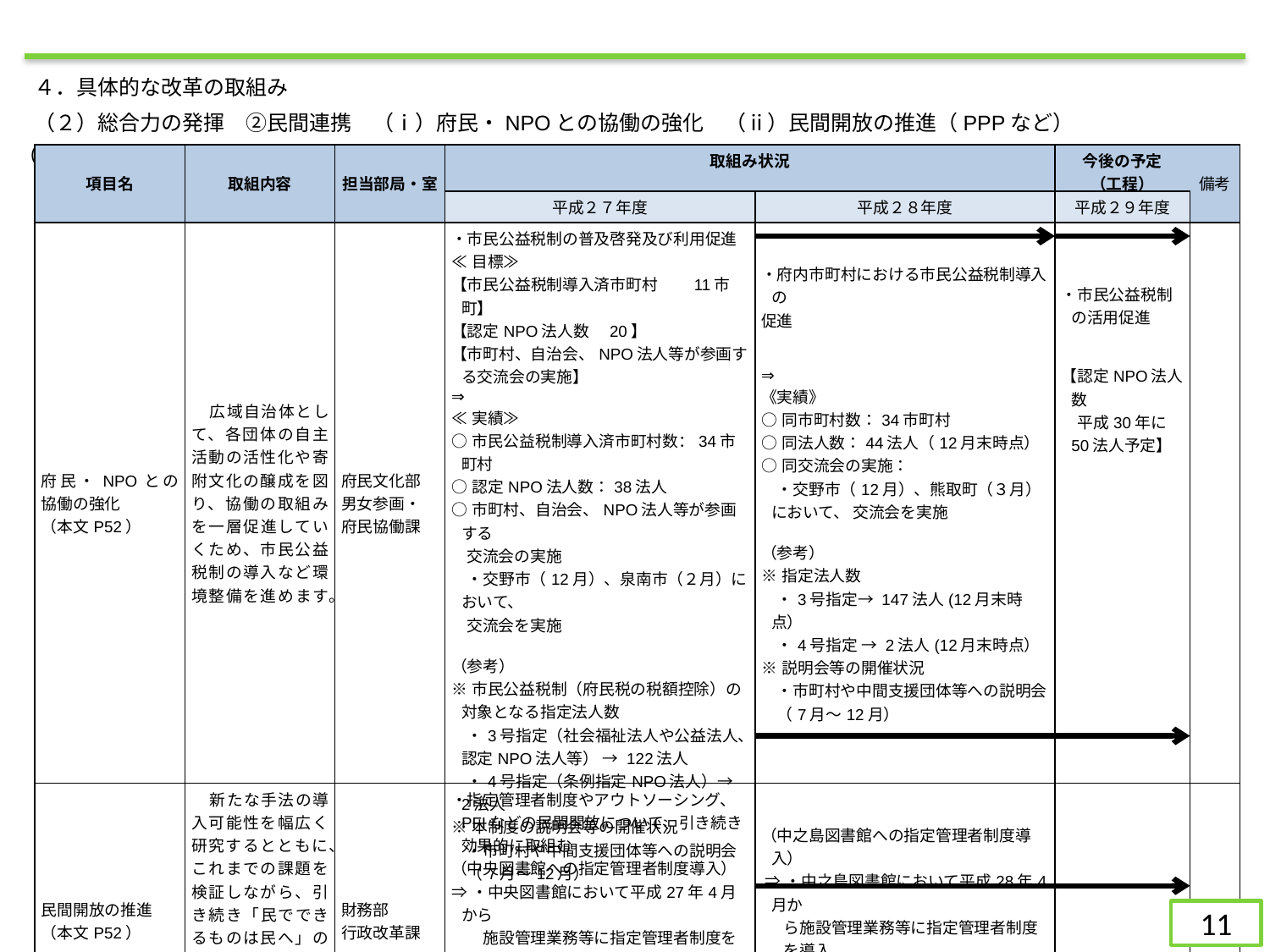

４．具体的な改革の取組み
（２）総合力の発揮　②民間連携　（ⅰ）府民・NPOとの協働の強化　（ⅱ）民間開放の推進（PPPなど）
（２）総合力の発揮　②民間連携　（ⅰ）府民・NPOとの協働の強化　（ⅱ）民間開放の推進（PPPなど）
| 項目名 | 取組内容 | 担当部局・室 | 取組み状況 |  | 今後の予定 （工程） | 備考 |
| --- | --- | --- | --- | --- | --- | --- |
|  |  |  | 平成２７年度 | 平成２８年度 | 平成２９年度 |  |
| 府民・NPOとの協働の強化 （本文P52） | 広域自治体として、各団体の自主活動の活性化や寄附文化の醸成を図り、協働の取組みを一層促進していくため、市民公益税制の導入など環境整備を進めます。 | 府民文化部 男女参画・ 府民協働課 | ・市民公益税制の普及啓発及び利用促進 ≪目標≫ 【市民公益税制導入済市町村　　11市町】 【認定NPO法人数　20】 【市町村、自治会、NPO法人等が参画する交流会の実施】 ⇒ ≪実績≫ ○市民公益税制導入済市町村数：34市町村 ○認定NPO法人数：38法人 ○市町村、自治会、NPO法人等が参画する 交流会の実施 　・交野市（12月）、泉南市（２月）において、 交流会を実施 （参考） ※市民公益税制（府民税の税額控除）の対象となる指定法人数 　・3号指定（社会福祉法人や公益法人、認定NPO法人等） → 122法人 　・4号指定（条例指定NPO法人）→ 2法人 ※本制度の説明会等の開催状況 　・市町村や中間支援団体等への説明会 　（7月～12月） | ・府内市町村における市民公益税制導入の 促進 ⇒ 《実績》 ○同市町村数：34市町村 ○同法人数：44法人（12月末時点） ○同交流会の実施： 　・交野市（12月）、熊取町（３月）において、 交流会を実施 （参考） ※指定法人数 　・3号指定→ 147法人(12月末時点） 　・4号指定 → 2法人(12月末時点） ※説明会等の開催状況 　・市町村や中間支援団体等への説明会 　（7月～12月） | ・市民公益税制の活用促進 【認定NPO法人数　 　平成30年に50法人予定】 |  |
| 民間開放の推進 （本文P52） | 新たな手法の導入可能性を幅広く研究するとともに、これまでの課題を検証しながら、引き続き「民でできるものは民へ」の基本姿勢により、指定管理者制度やアウトソーシング、PFIなどの民間開放について、効果的に取組みを進めていきます。 | 財務部 行政改革課 | ・指定管理者制度やアウトソーシング、PFIなどの民間開放について、引き続き効果的に取組む （中央図書館への指定管理者制度導入）  ⇒・中央図書館において平成27年4月から 　　施設管理業務等に指定管理者制度を 　　導入   ・国内外の先進事例情報収集 ⇒・他府県におけるＰＦＩの取組みの情報を 　　 収集 | （中之島図書館への指定管理者制度導入）  ⇒・中之島図書館において平成28年4月か ら施設管理業務等に指定管理者制度 を導入 ・導入可能なものは順次実施 |  |  |

11